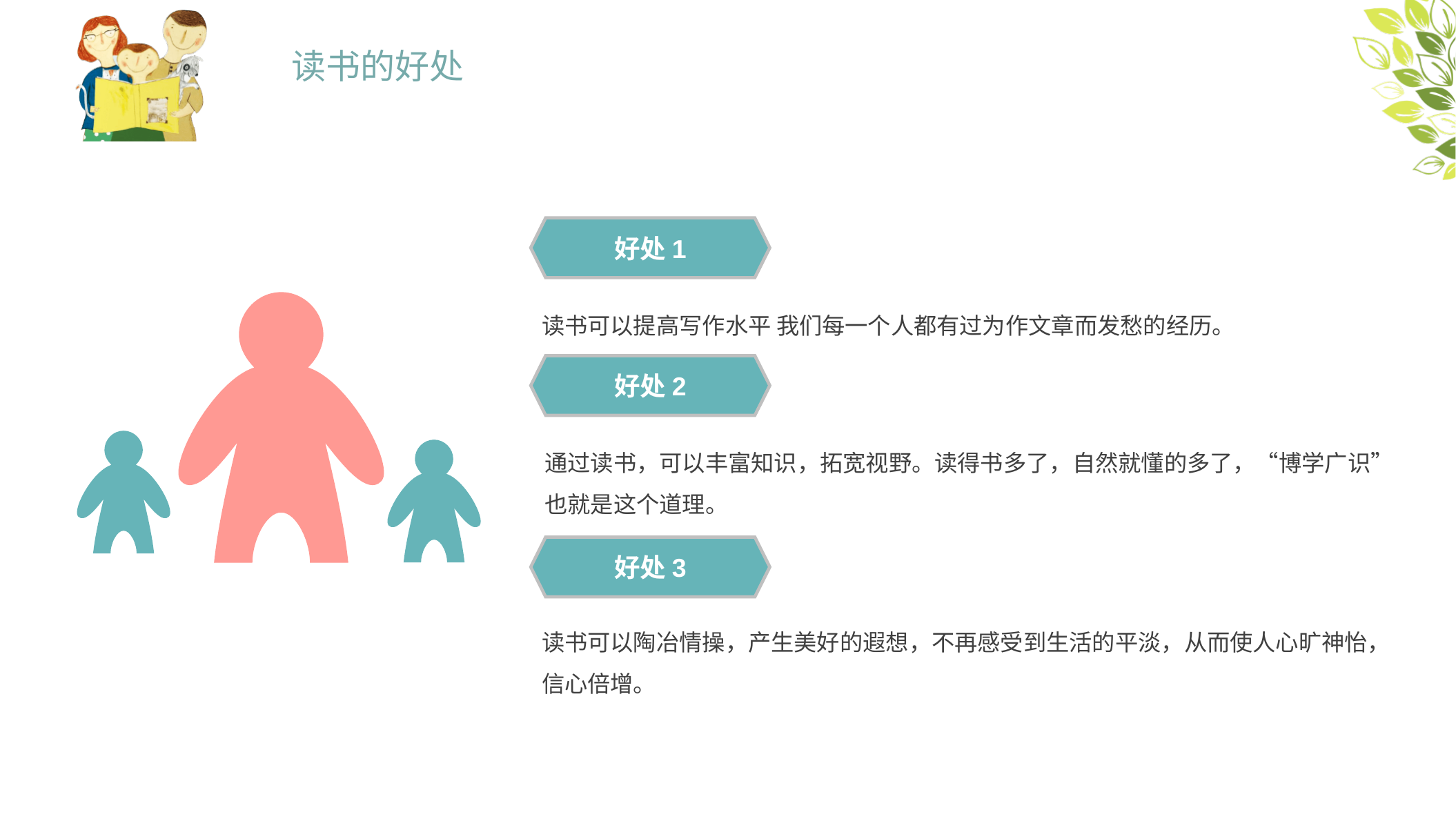

读书的好处
好处1

读书可以提高写作水平 我们每一个人都有过为作文章而发愁的经历。
好处2
通过读书，可以丰富知识，拓宽视野。读得书多了，自然就懂的多了，“博学广识”也就是这个道理。

好处3
读书可以陶冶情操，产生美好的遐想，不再感受到生活的平淡，从而使人心旷神怡，信心倍增。